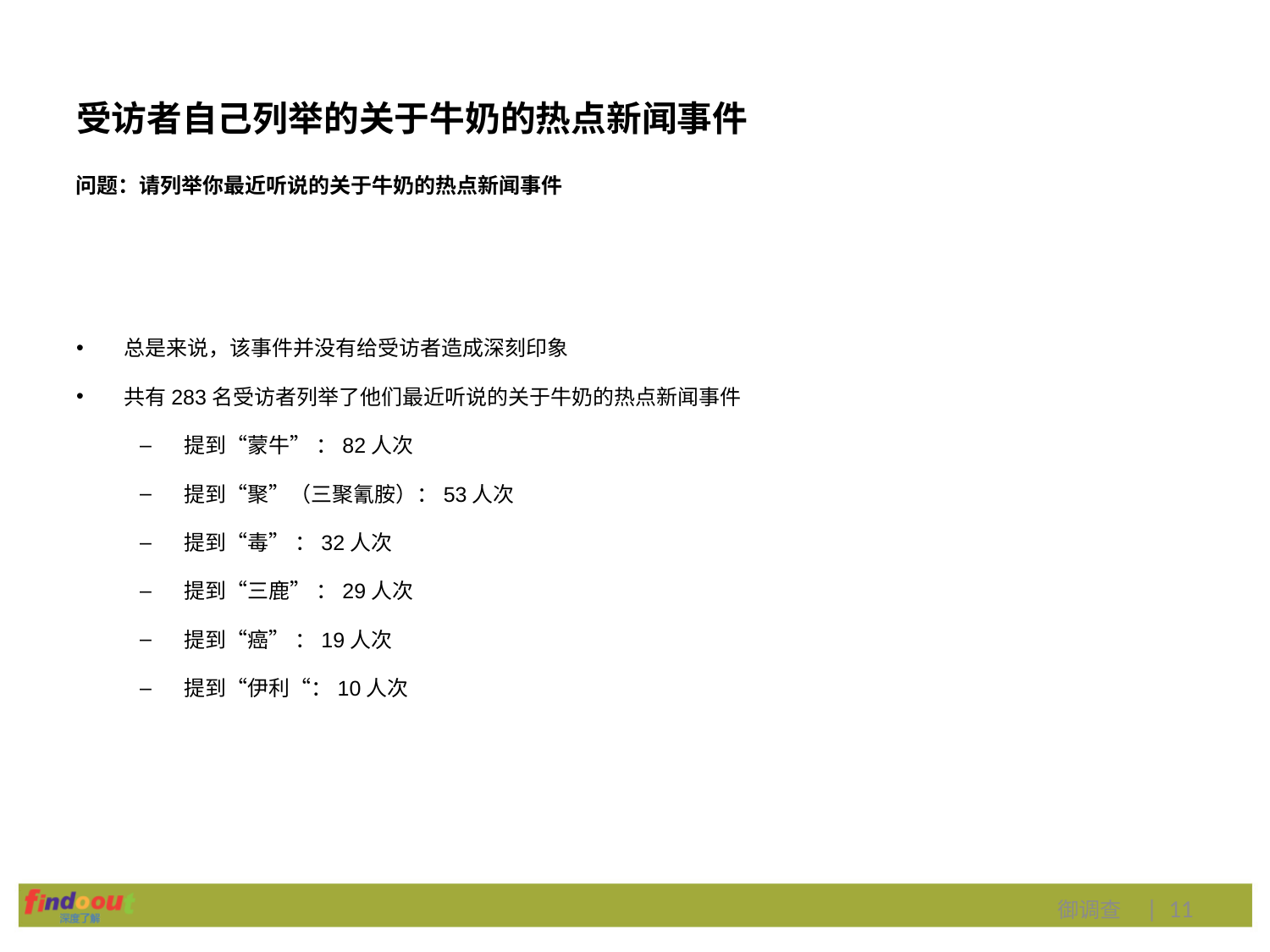

# 受访者自己列举的关于牛奶的热点新闻事件
问题：请列举你最近听说的关于牛奶的热点新闻事件
总是来说，该事件并没有给受访者造成深刻印象
共有283名受访者列举了他们最近听说的关于牛奶的热点新闻事件
提到“蒙牛” ：82人次
提到“聚”（三聚氰胺）：53人次
提到“毒” ：32人次
提到“三鹿” ：29人次
提到“癌” ：19人次
提到“伊利“：10人次
御调查   |  11